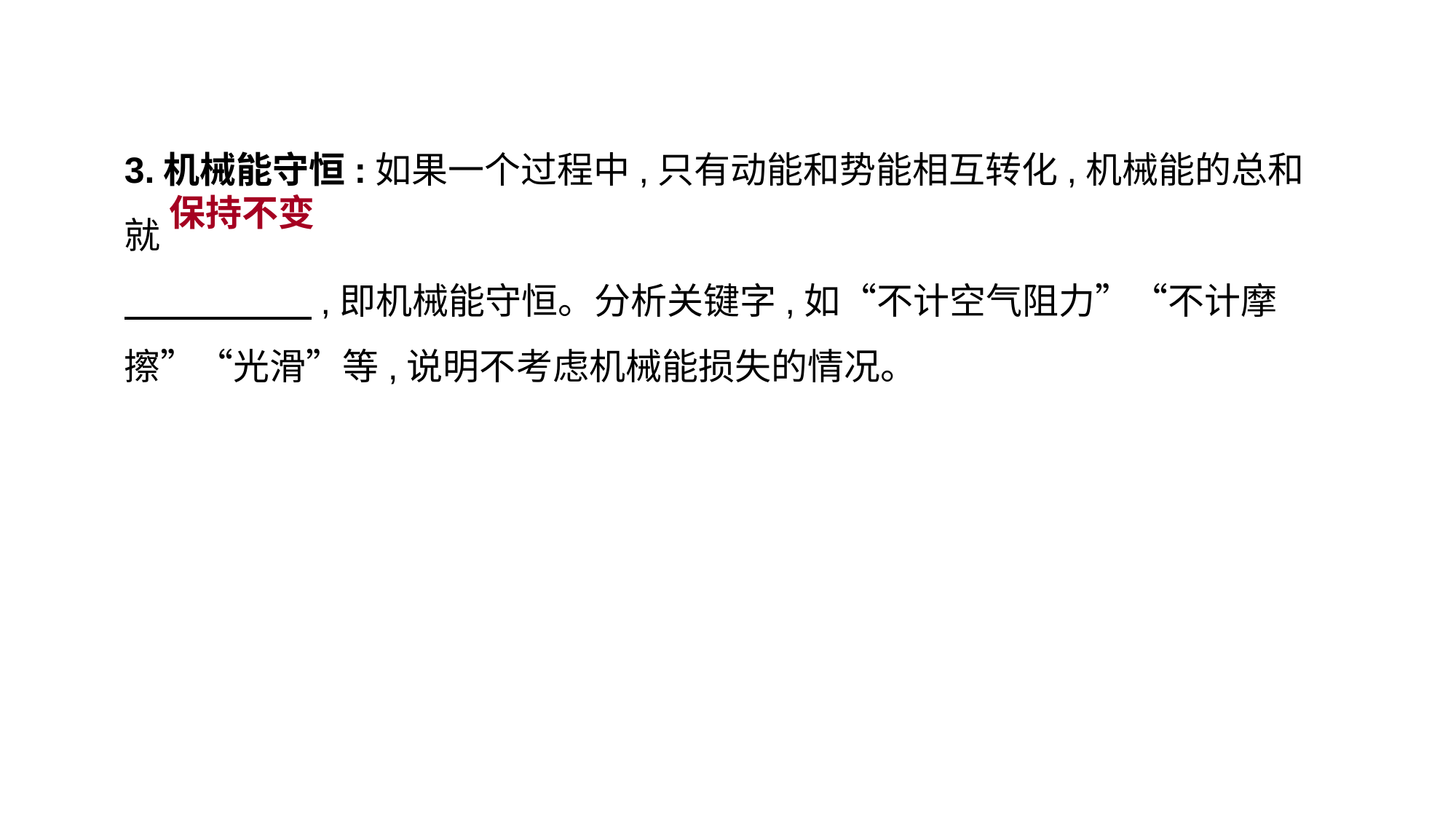

3.机械能守恒:如果一个过程中,只有动能和势能相互转化,机械能的总和就
　　              ,即机械能守恒。分析关键字,如“不计空气阻力”“不计摩擦”“光滑”等,说明不考虑机械能损失的情况。
保持不变